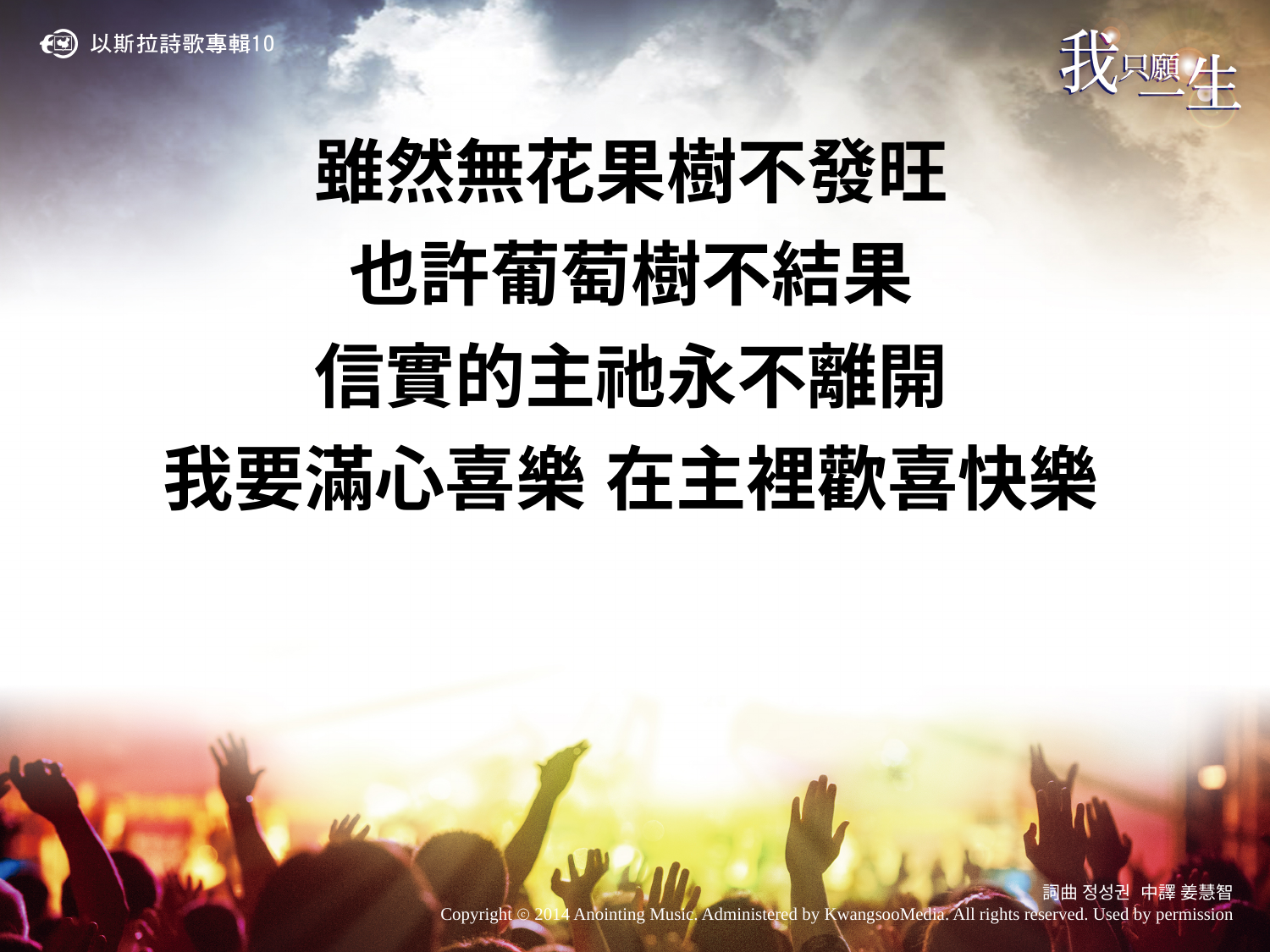

雖然無花果樹不發旺
也許葡萄樹不結果
信實的主祂永不離開
我要滿心喜樂 在主裡歡喜快樂
詞曲 정성권  中譯 姜慧智
Copyright ⓒ 2014 Anointing Music. Administered by KwangsooMedia. All rights reserved. Used by permission